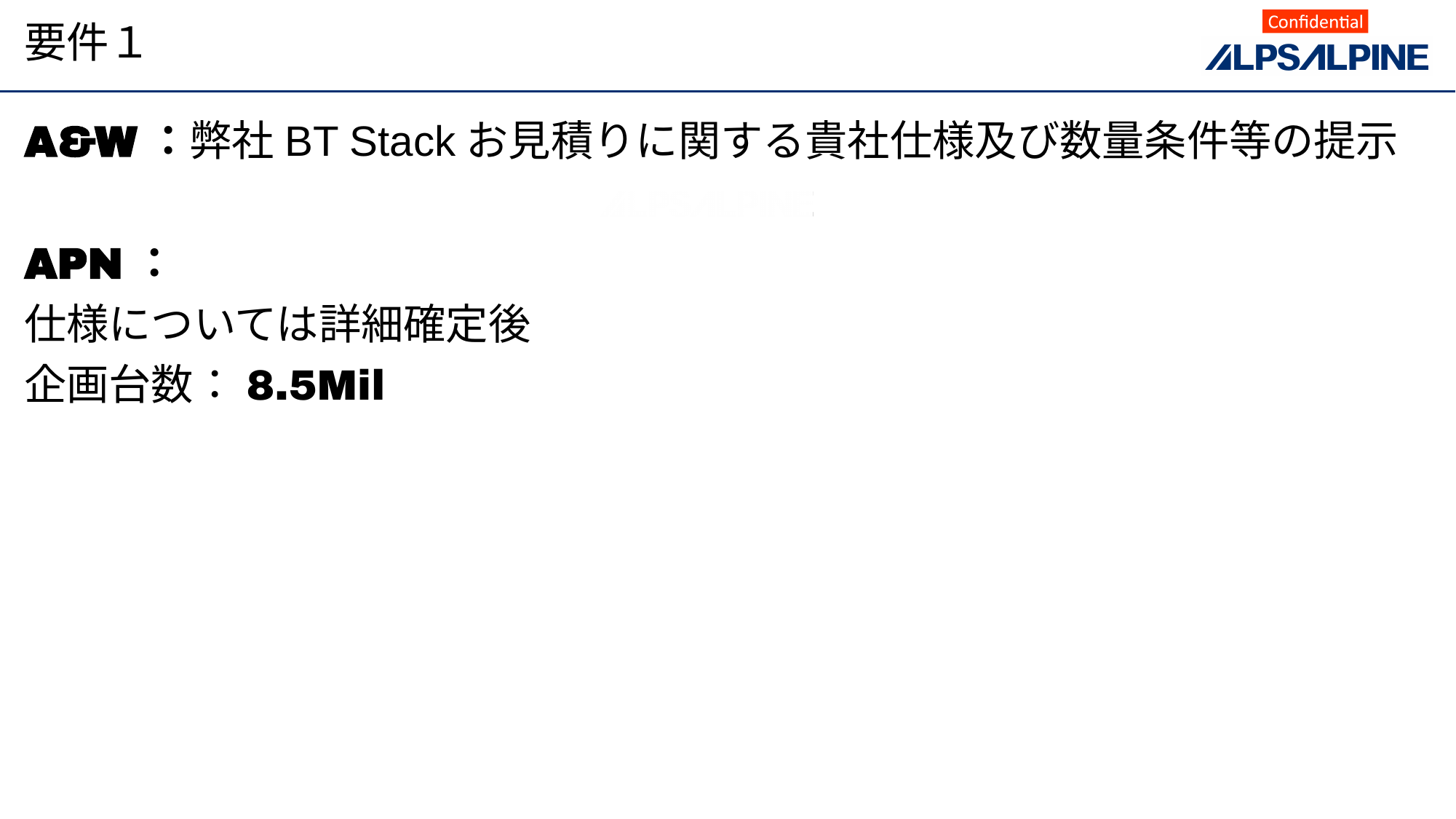

# 要件１
A&W：弊社BT Stackお見積りに関する貴社仕様及び数量条件等の提示

APN：
仕様については詳細確定後
企画台数：8.5Mil